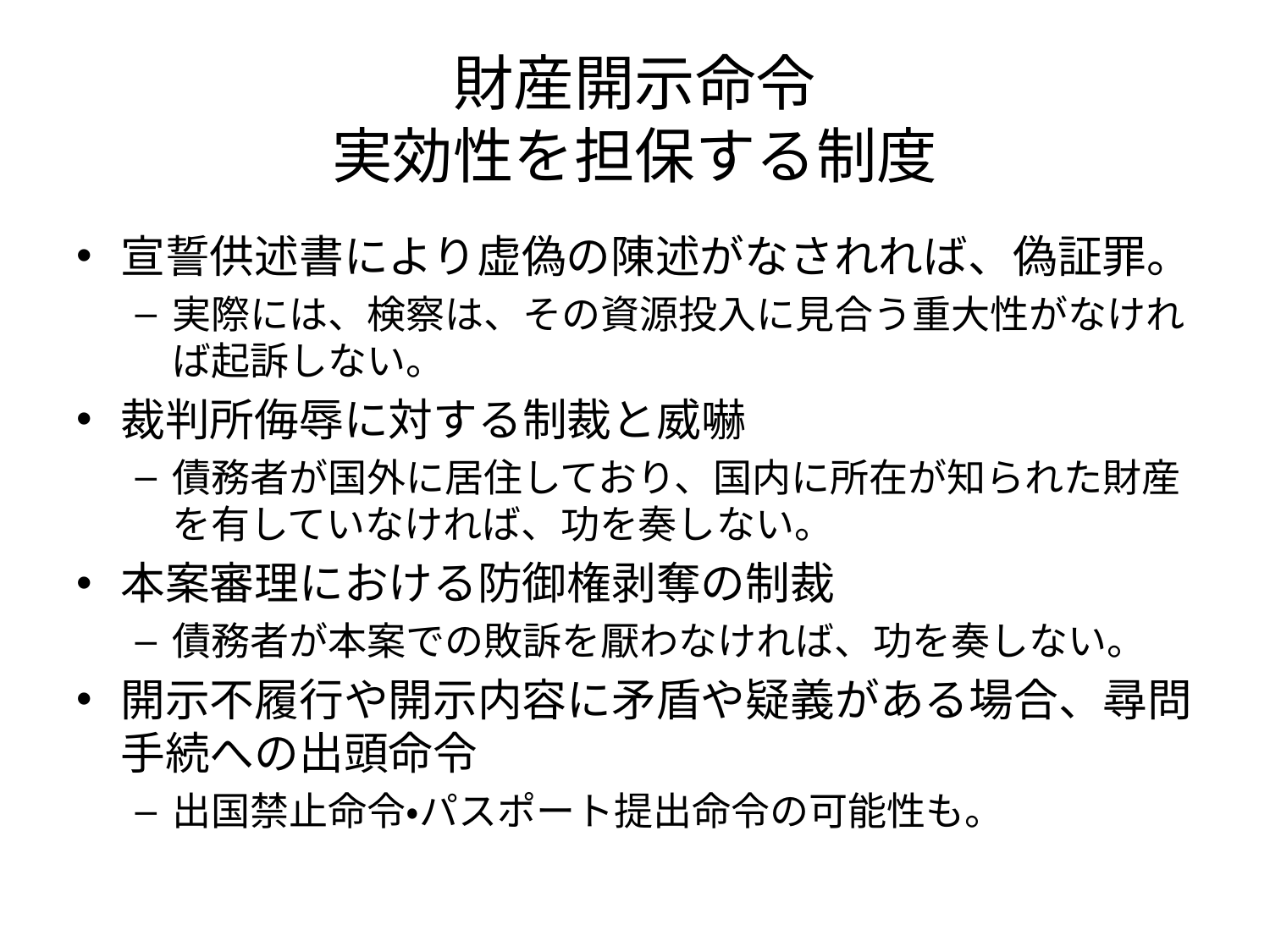

# 財産開示命令 実効性を担保する制度
宣誓供述書により虚偽の陳述がなされれば、偽証罪。
実際には、検察は、その資源投入に見合う重大性がなければ起訴しない。
裁判所侮辱に対する制裁と威嚇
債務者が国外に居住しており、国内に所在が知られた財産を有していなければ、功を奏しない。
本案審理における防御権剥奪の制裁
債務者が本案での敗訴を厭わなければ、功を奏しない。
開示不履行や開示内容に矛盾や疑義がある場合、尋問手続への出頭命令
出国禁止命令・パスポート提出命令の可能性も。